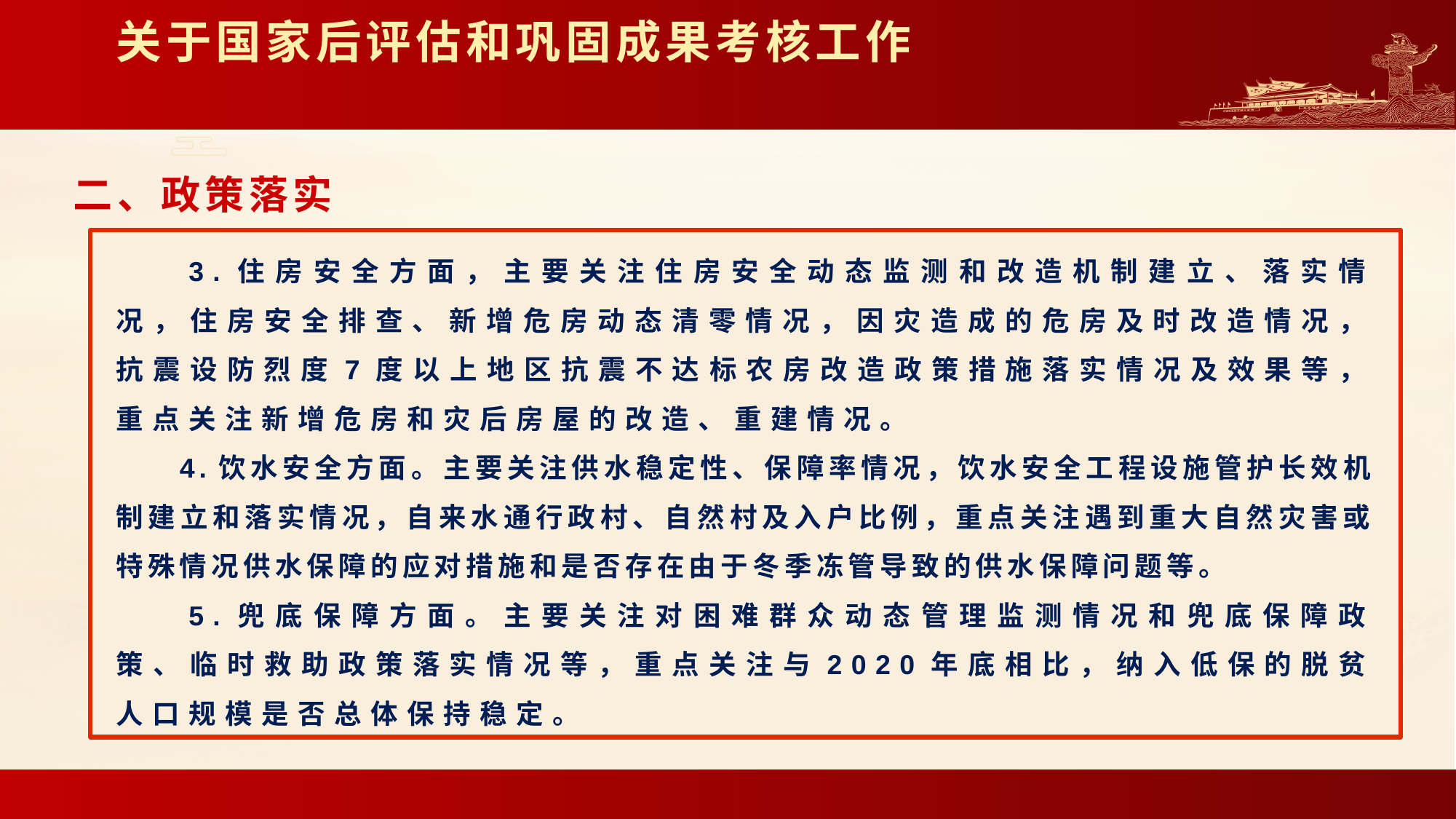

# 关于国家后评估和巩固成果考核工作
二、政策落实
3.住房安全方面，主要关注住房安全动态监测和改造机制建立、落实情况，住房安全排查、新增危房动态清零情况，因灾造成的危房及时改造情况，抗震设防烈度7度以上地区抗震不达标农房改造政策措施落实情况及效果等，重点关注新增危房和灾后房屋的改造、重建情况。
4.饮水安全方面。主要关注供水稳定性、保障率情况，饮水安全工程设施管护长效机制建立和落实情况，自来水通行政村、自然村及入户比例，重点关注遇到重大自然灾害或特殊情况供水保障的应对措施和是否存在由于冬季冻管导致的供水保障问题等。
5.兜底保障方面。主要关注对困难群众动态管理监测情况和兜底保障政策、临时救助政策落实情况等，重点关注与2020年底相比，纳入低保的脱贫人口规模是否总体保持稳定。